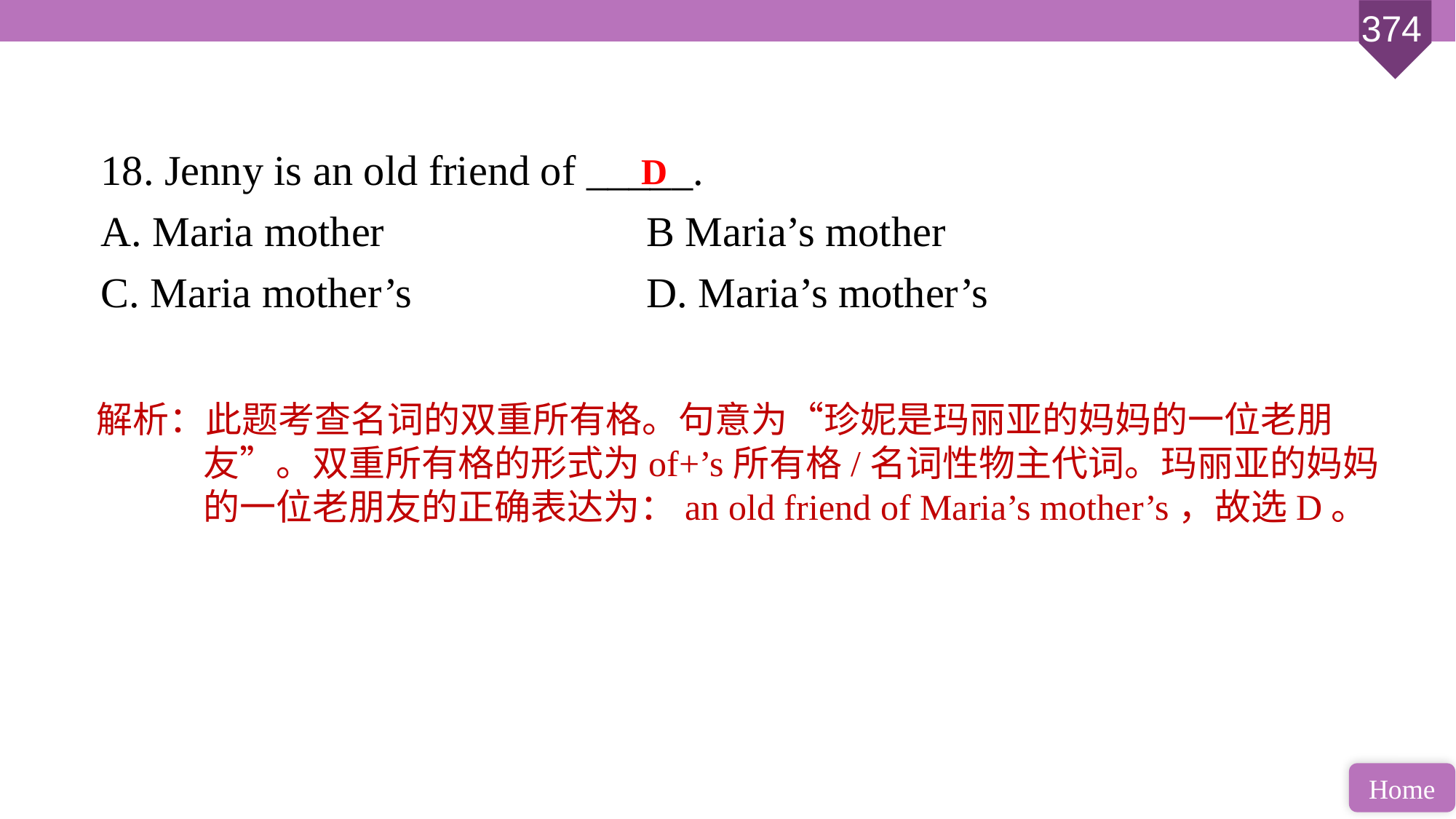

18. Jenny is an old friend of _____.
A. Maria mother 			B Maria’s mother
C. Maria mother’s 			D. Maria’s mother’s
D
解析：此题考查名词的双重所有格。句意为“珍妮是玛丽亚的妈妈的一位老朋友”。双重所有格的形式为of+’s所有格/名词性物主代词。玛丽亚的妈妈的一位老朋友的正确表达为：an old friend of Maria’s mother’s，故选D。